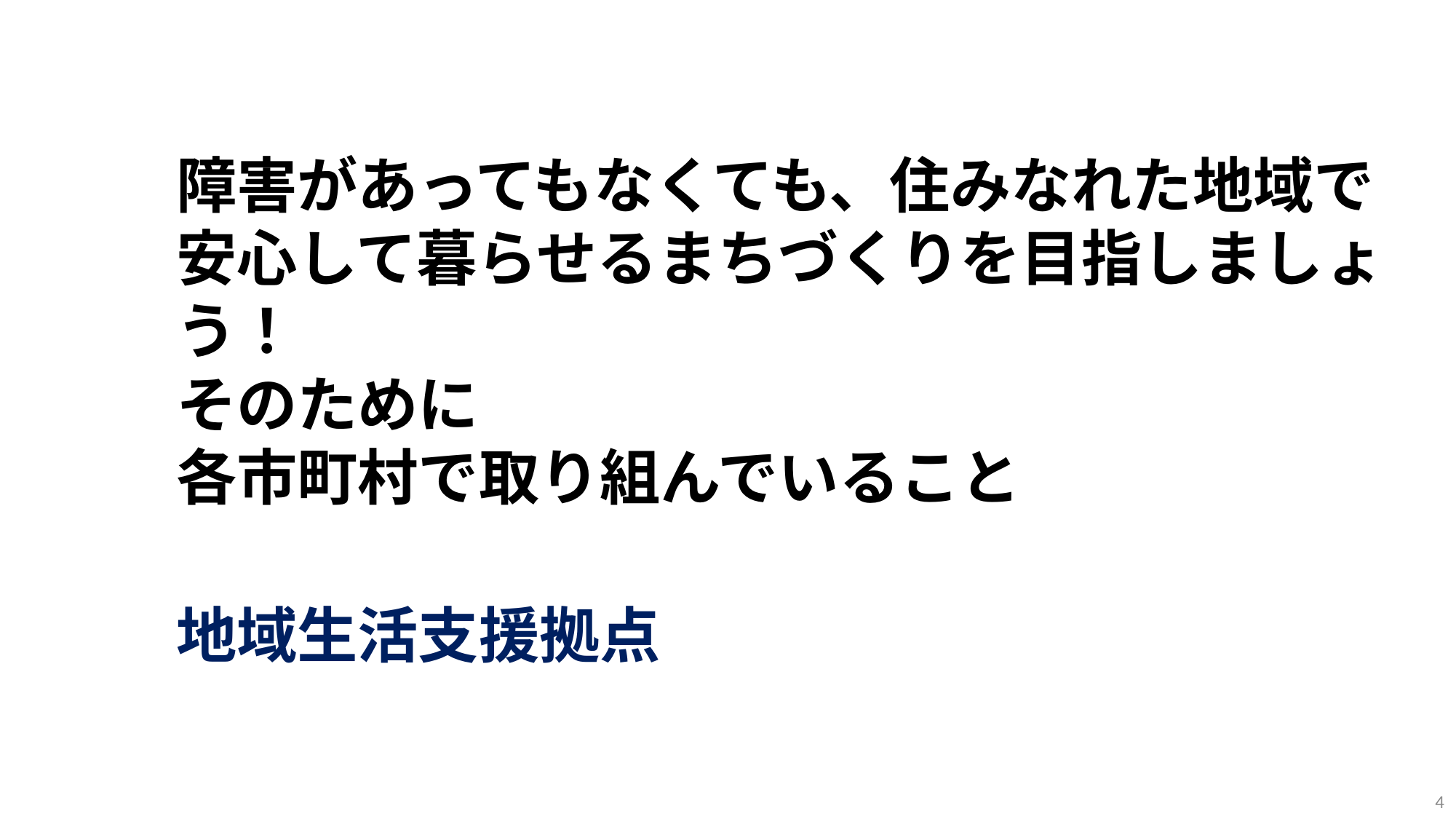

障害があってもなくても、住みなれた地域で
安心して暮らせるまちづくりを目指しましょう！
そのために
各市町村で取り組んでいること
地域生活支援拠点
4